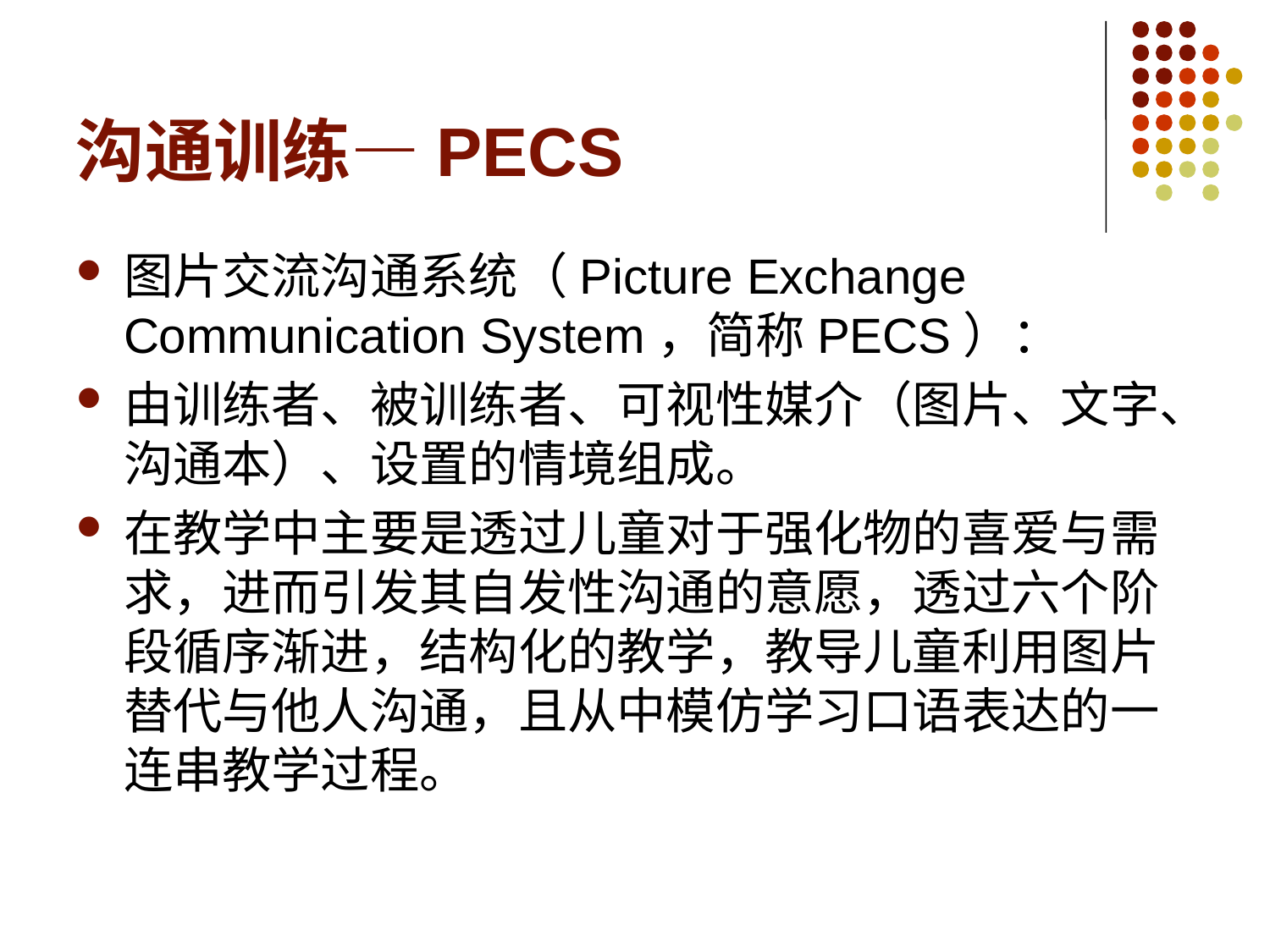

# 沟通训练—PECS
图片交流沟通系统（Picture Exchange Communication System，简称PECS）：
由训练者、被训练者、可视性媒介（图片、文字、沟通本）、设置的情境组成。
在教学中主要是透过儿童对于强化物的喜爱与需求，进而引发其自发性沟通的意愿，透过六个阶段循序渐进，结构化的教学，教导儿童利用图片替代与他人沟通，且从中模仿学习口语表达的一连串教学过程。